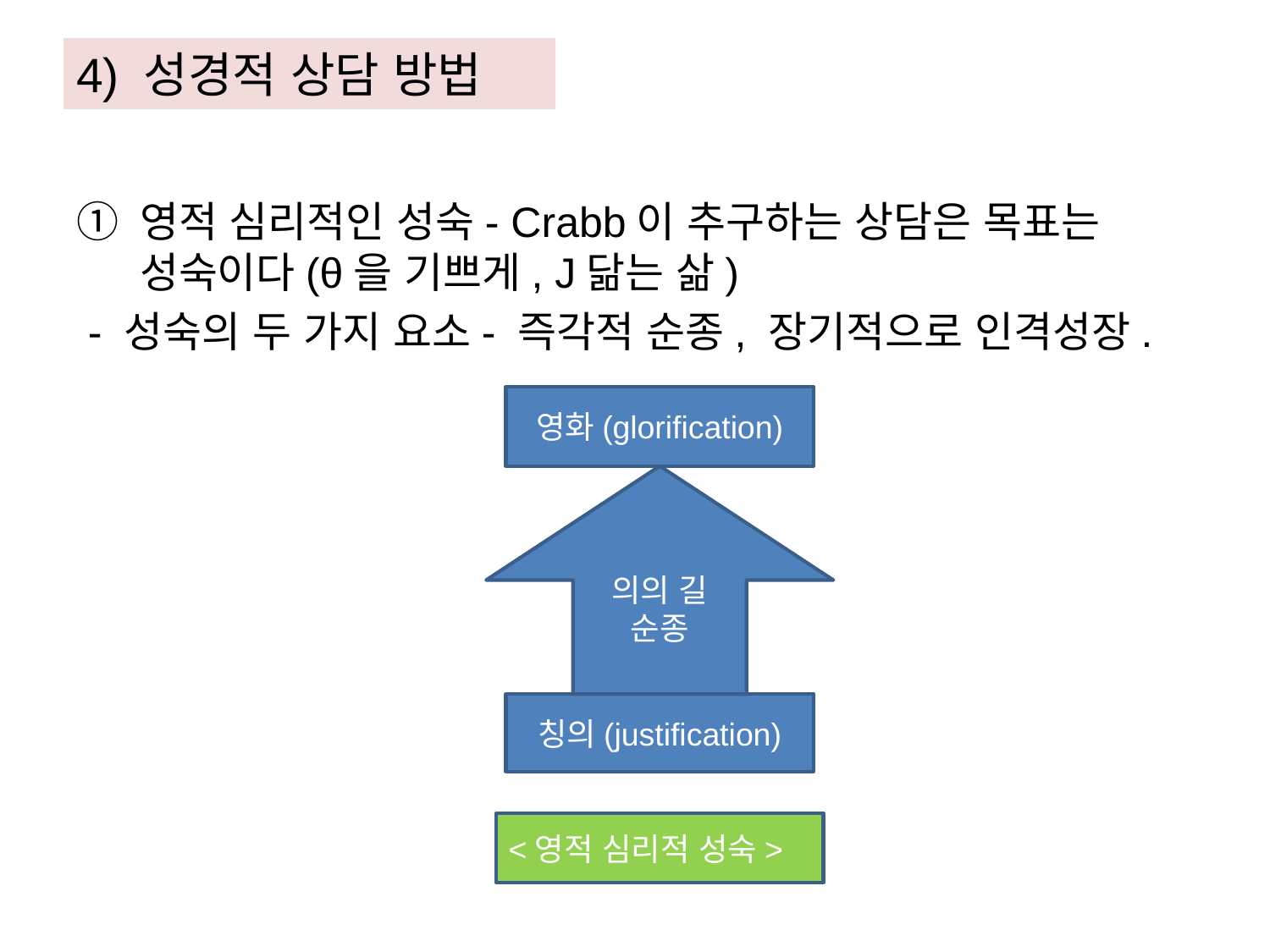

# 4) 성경적 상담 방법
영적 심리적인 성숙- Crabb이 추구하는 상담은 목표는 성숙이다(θ을 기쁘게, J닮는 삶)
 - 성숙의 두 가지 요소- 즉각적 순종, 장기적으로 인격성장.

영화(glorification)
의의 길
순종
칭의(justification)
<영적 심리적 성숙>